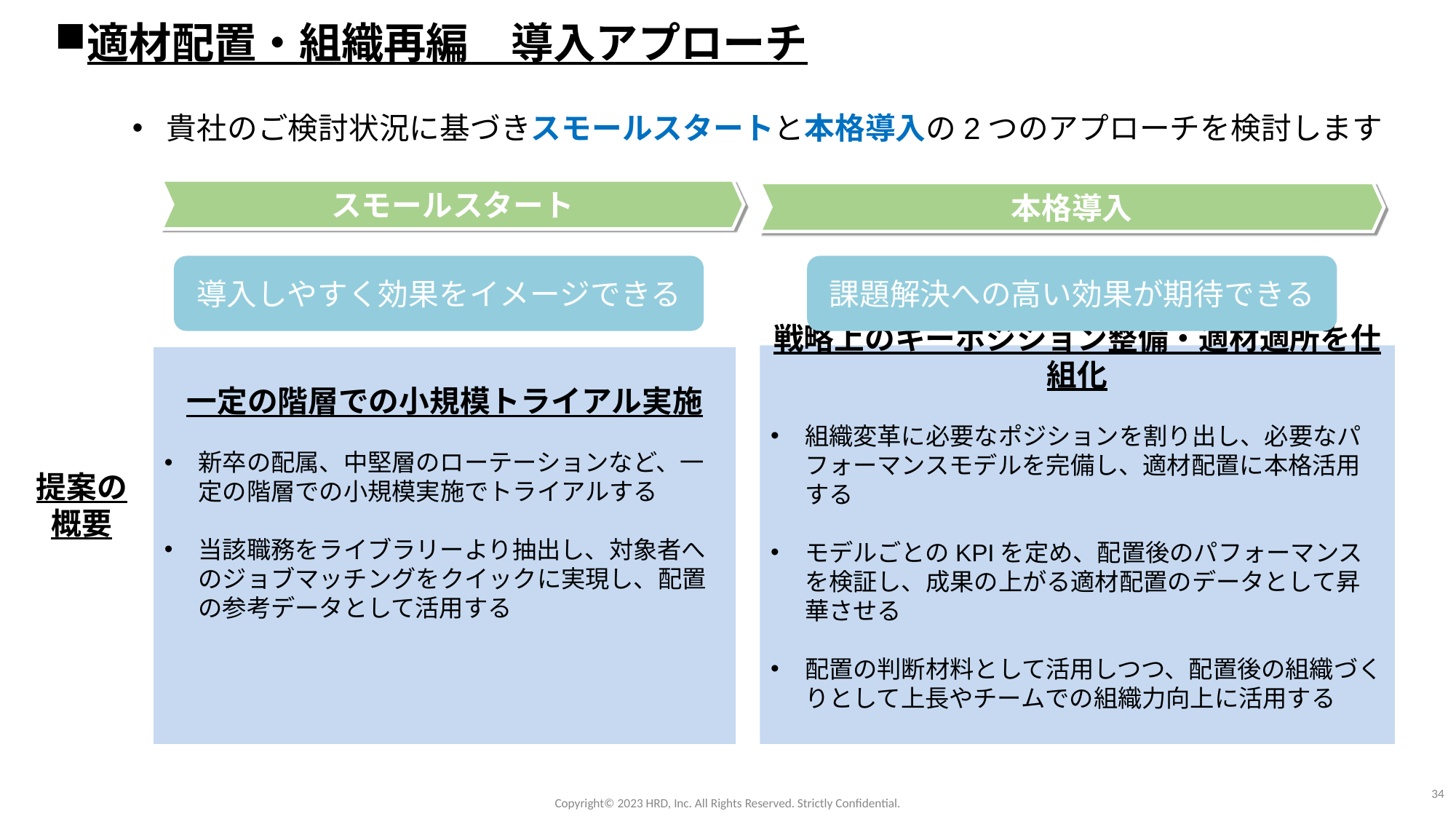

適材配置・組織再編　導入アプローチ
貴社のご検討状況に基づきスモールスタートと本格導入の2つのアプローチを検討します

スモールスタート
本格導入
導入しやすく効果をイメージできる
課題解決への高い効果が期待できる
戦略上のキーポジション整備・適材適所を仕組化

組織変革に必要なポジションを割り出し、必要なパフォーマンスモデルを完備し、適材配置に本格活用する

モデルごとのKPIを定め、配置後のパフォーマンスを検証し、成果の上がる適材配置のデータとして昇華させる

配置の判断材料として活用しつつ、配置後の組織づくりとして上長やチームでの組織力向上に活用する

一定の階層での小規模トライアル実施

新卒の配属、中堅層のローテーションなど、一定の階層での小規模実施でトライアルする

当該職務をライブラリーより抽出し、対象者へのジョブマッチングをクイックに実現し、配置の参考データとして活用する

提案の概要
34
Copyright©️ 2023 HRD, Inc. All Rights Reserved. Strictly Confidential.